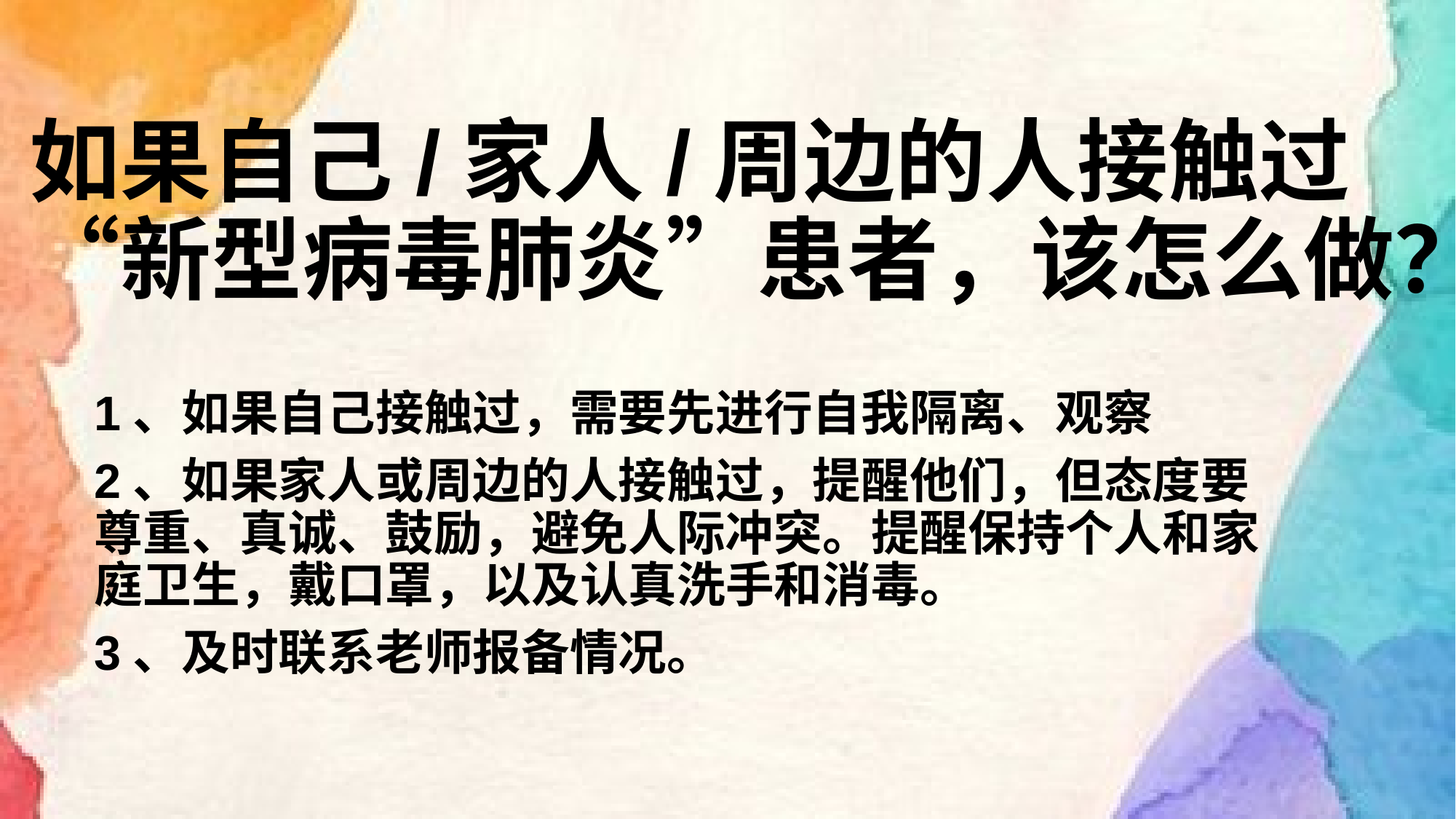

# 如果自己/家人/周边的人接触过“新型病毒肺炎”患者，该怎么做？
1、如果自己接触过，需要先进行自我隔离、观察
2、如果家人或周边的人接触过，提醒他们，但态度要尊重、真诚、鼓励，避免人际冲突。提醒保持个人和家庭卫生，戴口罩，以及认真洗手和消毒。
3、及时联系老师报备情况。